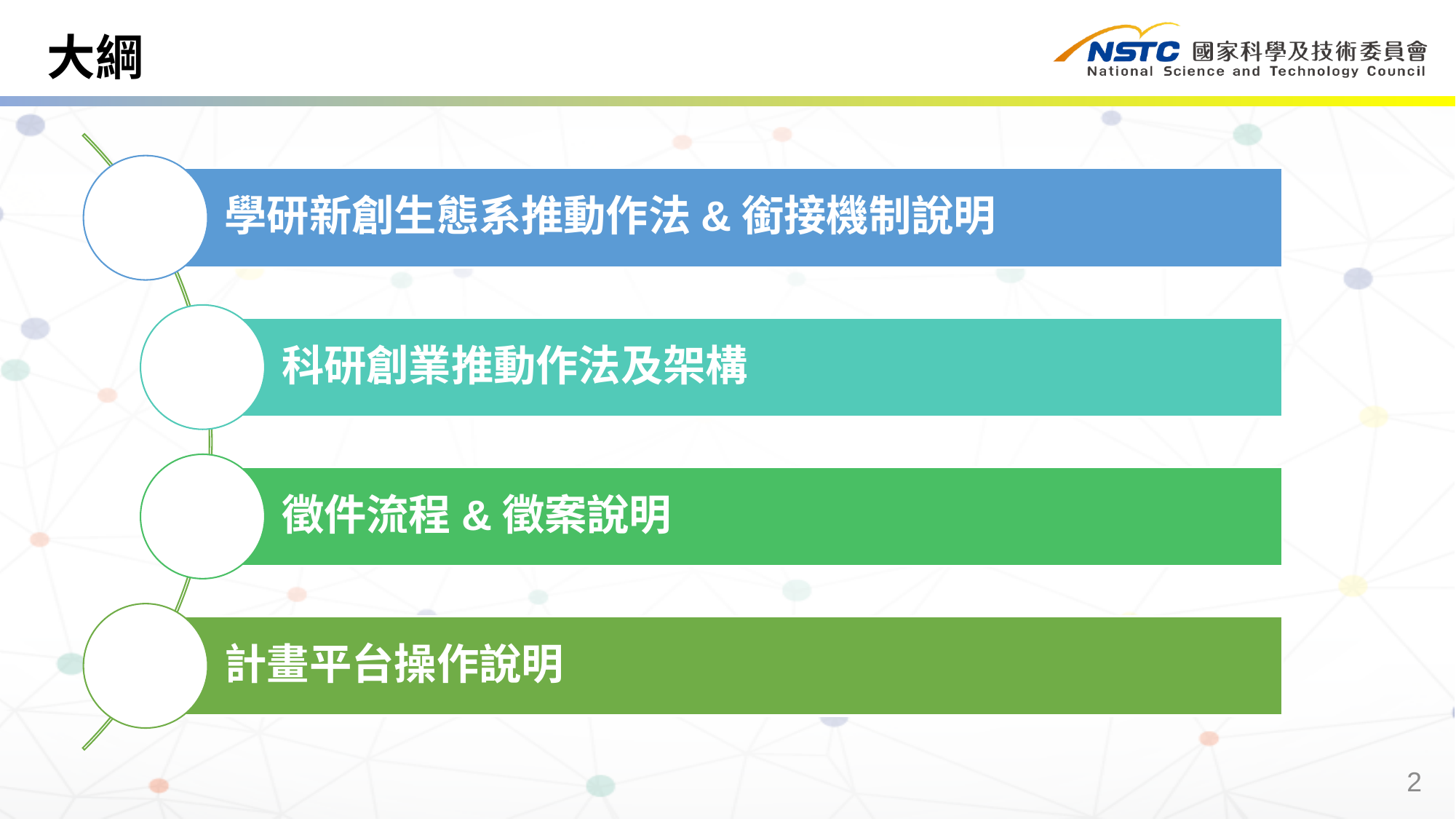

大綱
學研新創生態系推動作法&銜接機制說明
科研創業推動作法及架構
徵件流程&徵案說明
計畫平台操作說明
2